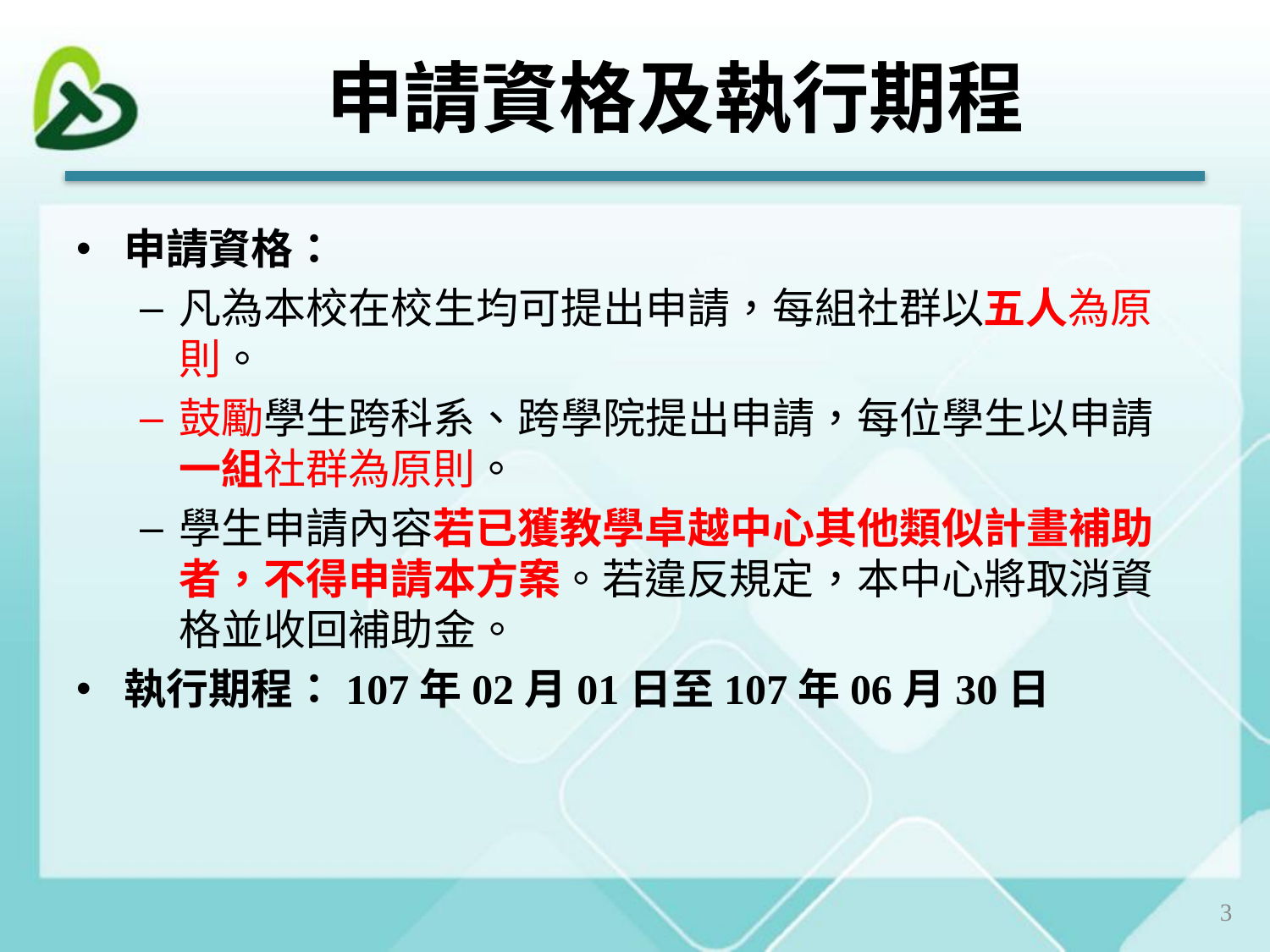

# 申請資格及執行期程
申請資格：
凡為本校在校生均可提出申請，每組社群以五人為原則。
鼓勵學生跨科系、跨學院提出申請，每位學生以申請一組社群為原則。
學生申請內容若已獲教學卓越中心其他類似計畫補助者，不得申請本方案。若違反規定，本中心將取消資格並收回補助金。
執行期程：107年02月01日至107年06月30日

3